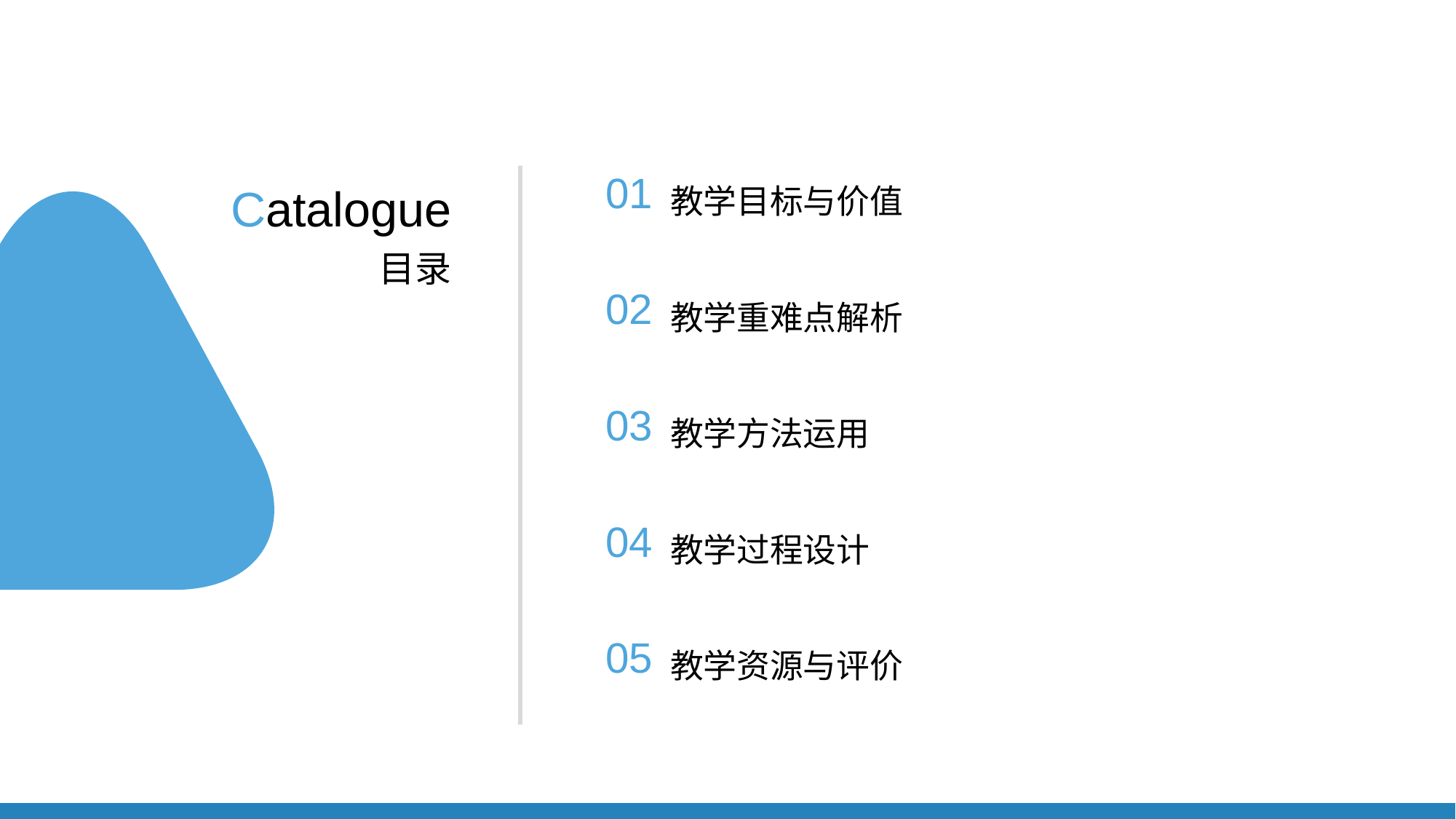

01
教学目标与价值
Catalogue

目录
02
教学重难点解析
03
教学方法运用

04
教学过程设计
05
教学资源与评价